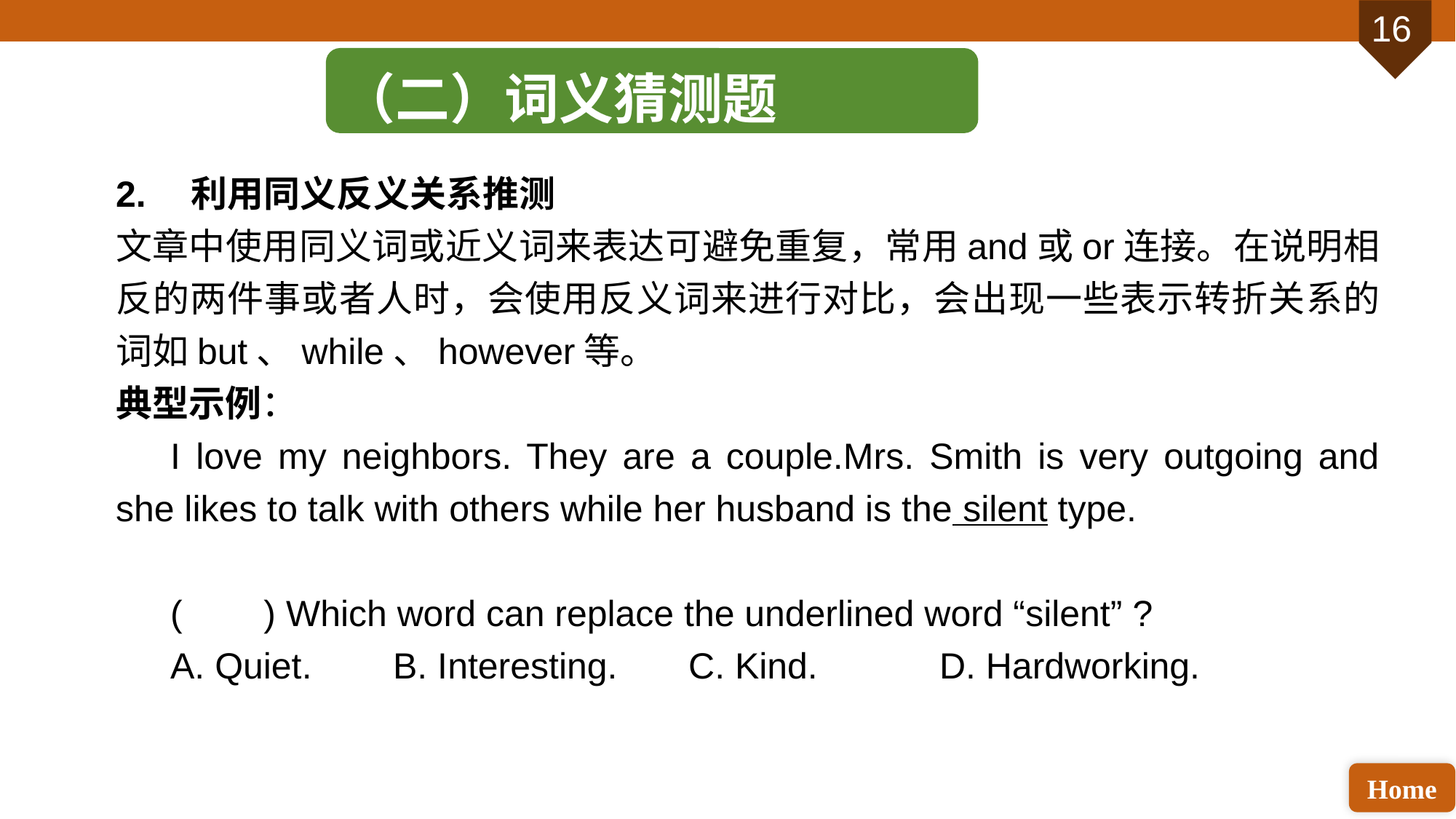

（二）词义猜测题
2. 利用同义反义关系推测
文章中使用同义词或近义词来表达可避免重复，常用and或or连接。在说明相反的两件事或者人时，会使用反义词来进行对比，会出现一些表示转折关系的词如but、while、however等。
典型示例：
I love my neighbors. They are a couple.Mrs. Smith is very outgoing and she likes to talk with others while her husband is the silent type.

(        ) Which word can replace the underlined word “silent” ?
A. Quiet.        B. Interesting.       C. Kind.            D. Hardworking.